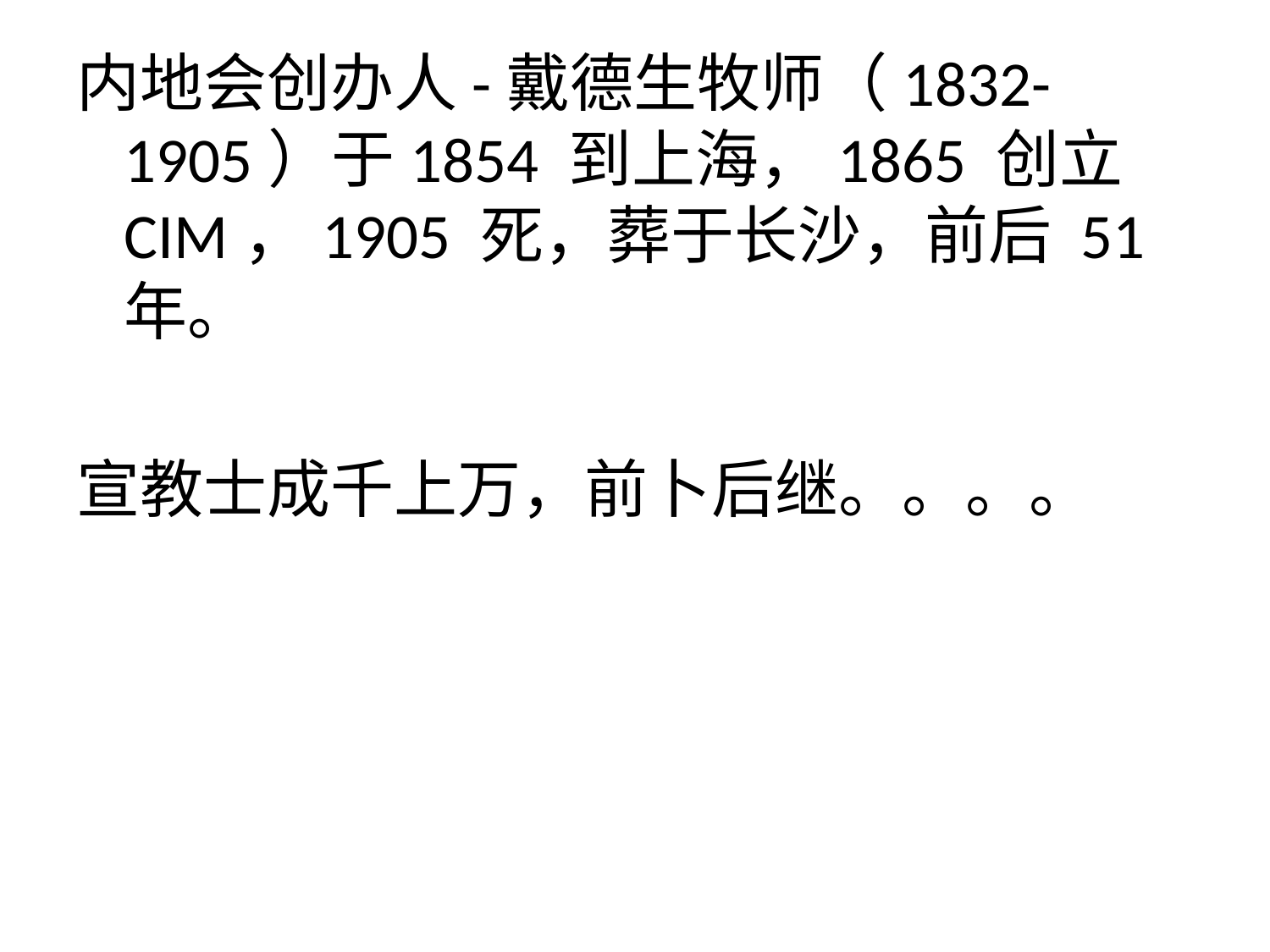

内地会创办人-戴德生牧师（1832-1905）于1854 到上海，1865 创立 CIM，1905 死，葬于长沙，前后 51 年。

宣教士成千上万，前卜后继。。。。